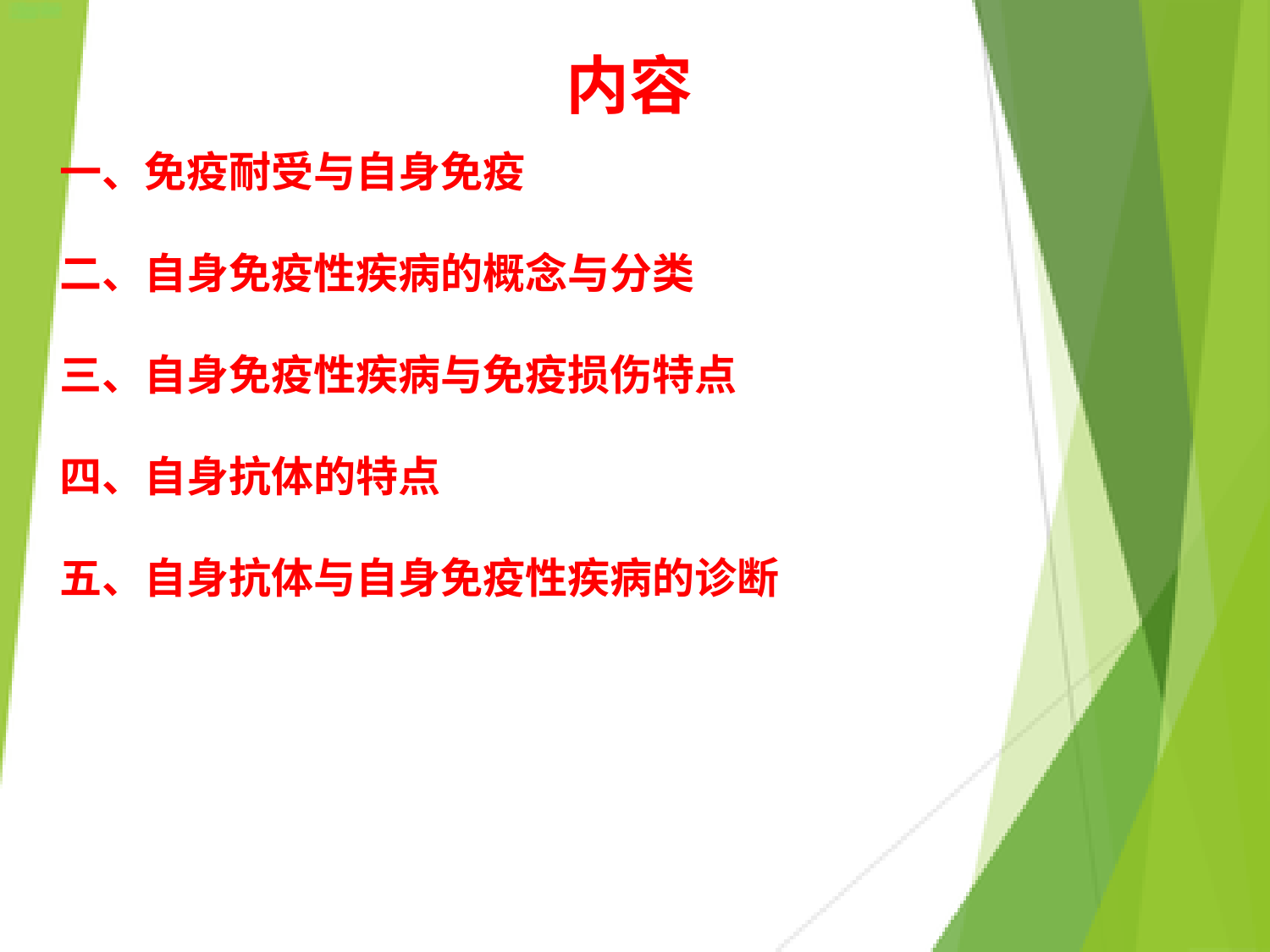

内容
一、免疫耐受与自身免疫

二、自身免疫性疾病的概念与分类

三、自身免疫性疾病与免疫损伤特点

四、自身抗体的特点

五、自身抗体与自身免疫性疾病的诊断